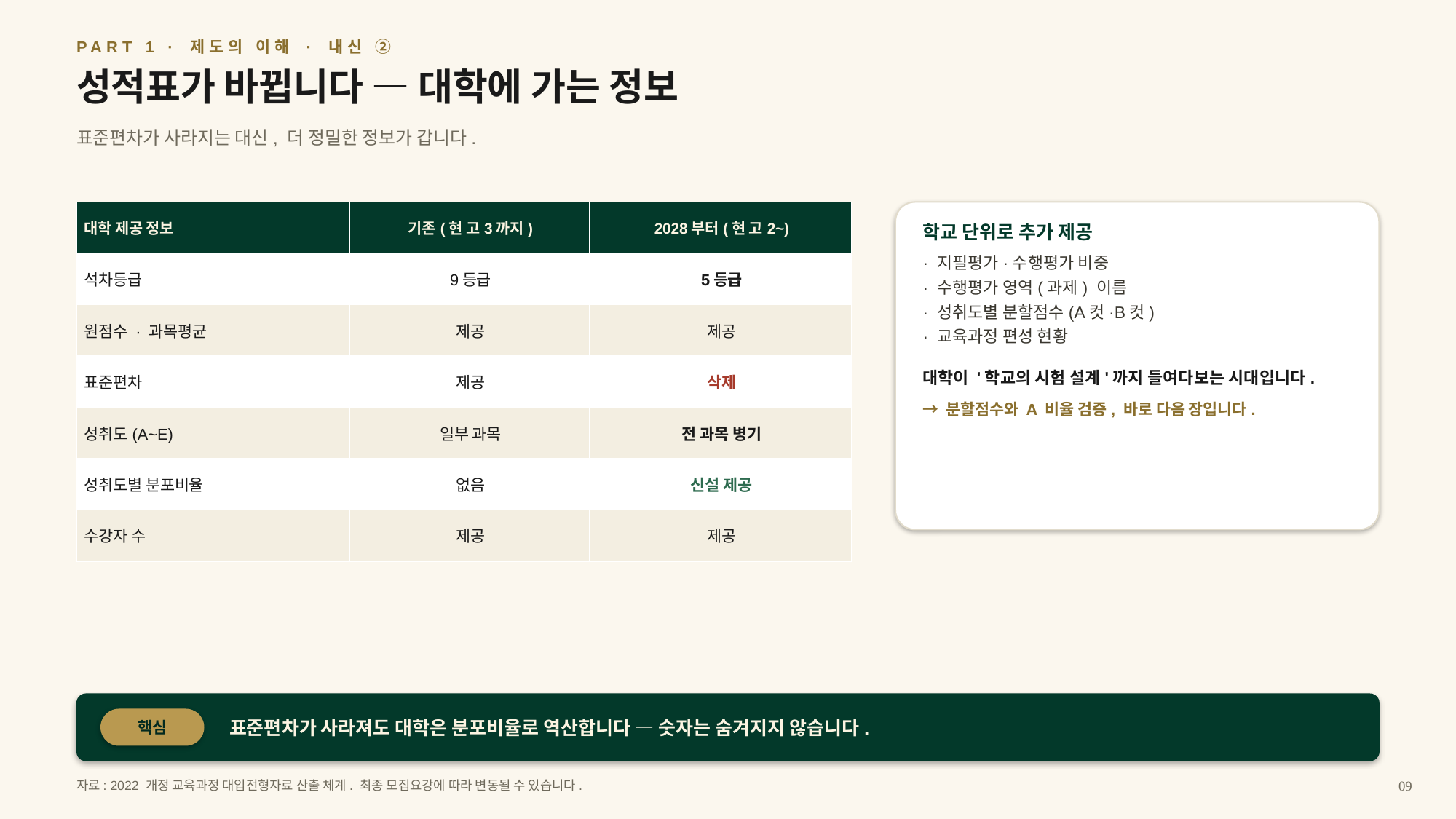

PART 1 · 제도의 이해 · 내신 ②
성적표가 바뀝니다 — 대학에 가는 정보
표준편차가 사라지는 대신, 더 정밀한 정보가 갑니다.
| 대학 제공 정보 | 기존(현 고3까지) | 2028부터(현 고2~) |
| --- | --- | --- |
| 석차등급 | 9등급 | 5등급 |
| 원점수 · 과목평균 | 제공 | 제공 |
| 표준편차 | 제공 | 삭제 |
| 성취도(A~E) | 일부 과목 | 전 과목 병기 |
| 성취도별 분포비율 | 없음 | 신설 제공 |
| 수강자 수 | 제공 | 제공 |

학교 단위로 추가 제공
· 지필평가·수행평가 비중
· 수행평가 영역(과제) 이름
· 성취도별 분할점수(A컷·B컷)
· 교육과정 편성 현황
대학이 '학교의 시험 설계'까지 들여다보는 시대입니다.
→ 분할점수와 A 비율 검증, 바로 다음 장입니다.

표준편차가 사라져도 대학은 분포비율로 역산합니다 — 숫자는 숨겨지지 않습니다.
핵심
자료: 2022 개정 교육과정 대입전형자료 산출 체계. 최종 모집요강에 따라 변동될 수 있습니다.
09